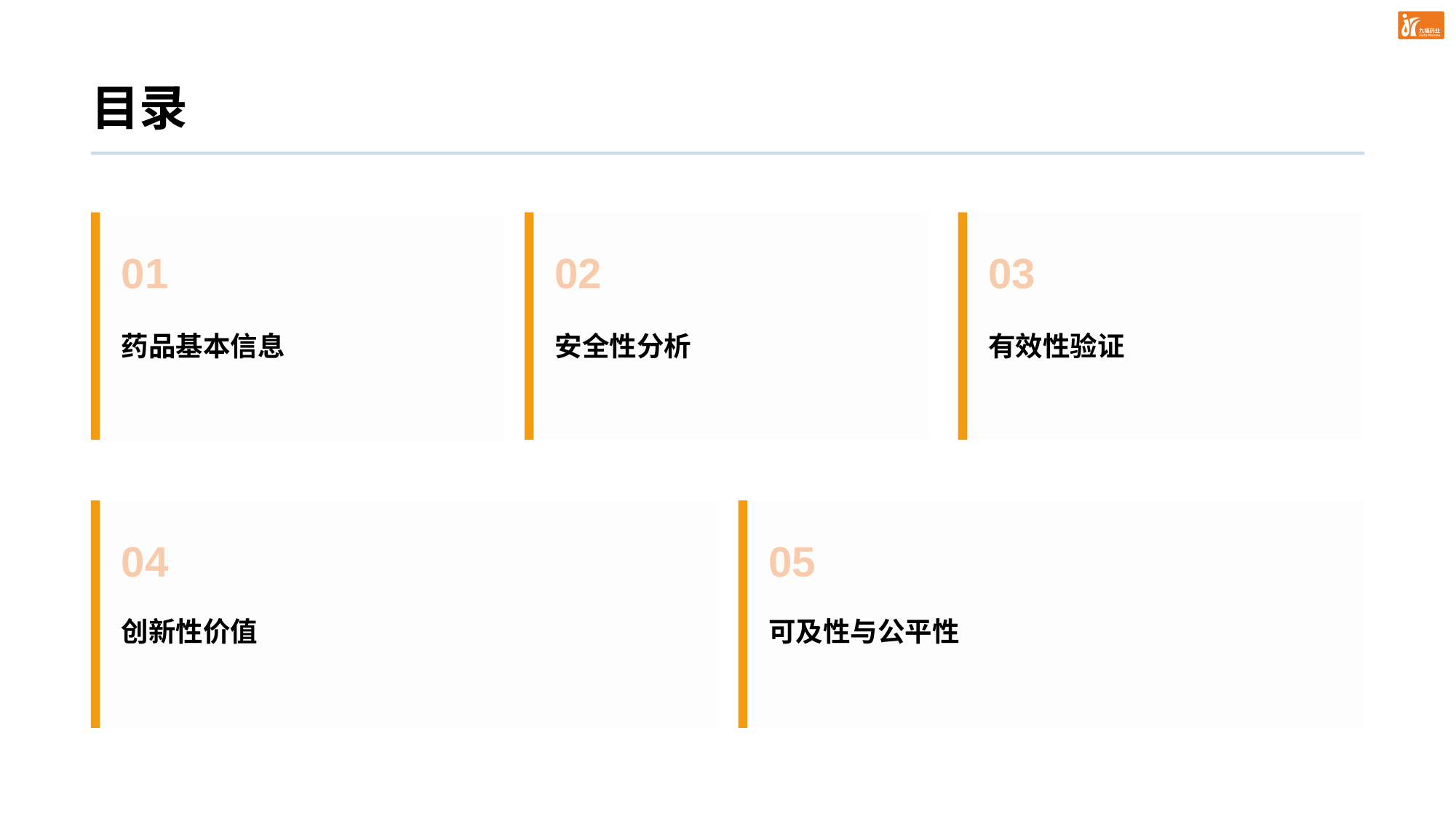

目录

01
02
03
药品基本信息
安全性分析
有效性验证

04
05
创新性价值
可及性与公平性